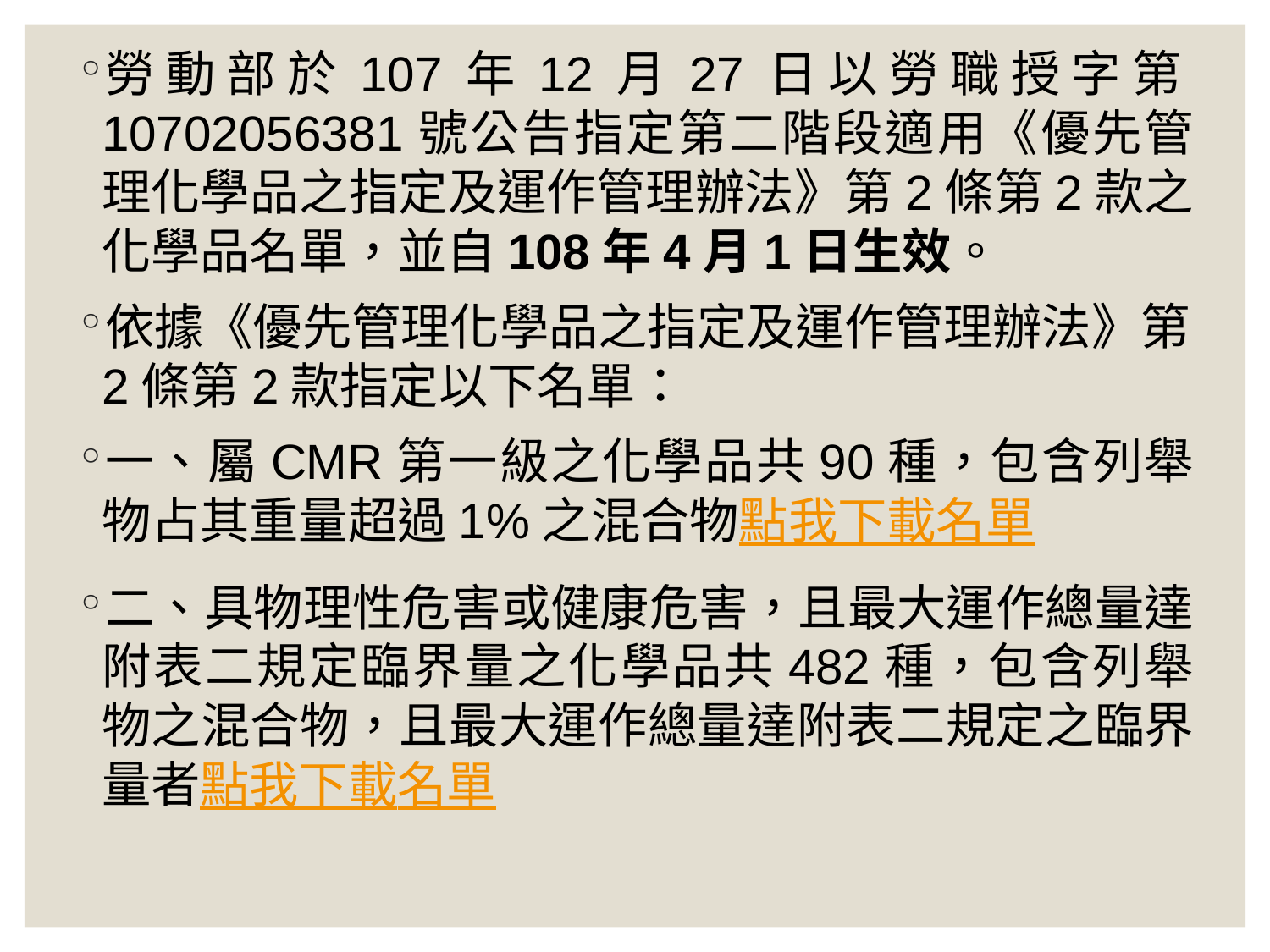

勞動部於107年12月27日以勞職授字第10702056381號公告指定第二階段適用《優先管理化學品之指定及運作管理辦法》第2條第2款之化學品名單，並自108年4月1日生效。
依據《優先管理化學品之指定及運作管理辦法》第2條第2款指定以下名單：
一、屬CMR第一級之化學品共90種，包含列舉物占其重量超過1%之混合物點我下載名單
二、具物理性危害或健康危害，且最大運作總量達附表二規定臨界量之化學品共482種，包含列舉物之混合物，且最大運作總量達附表二規定之臨界量者點我下載名單